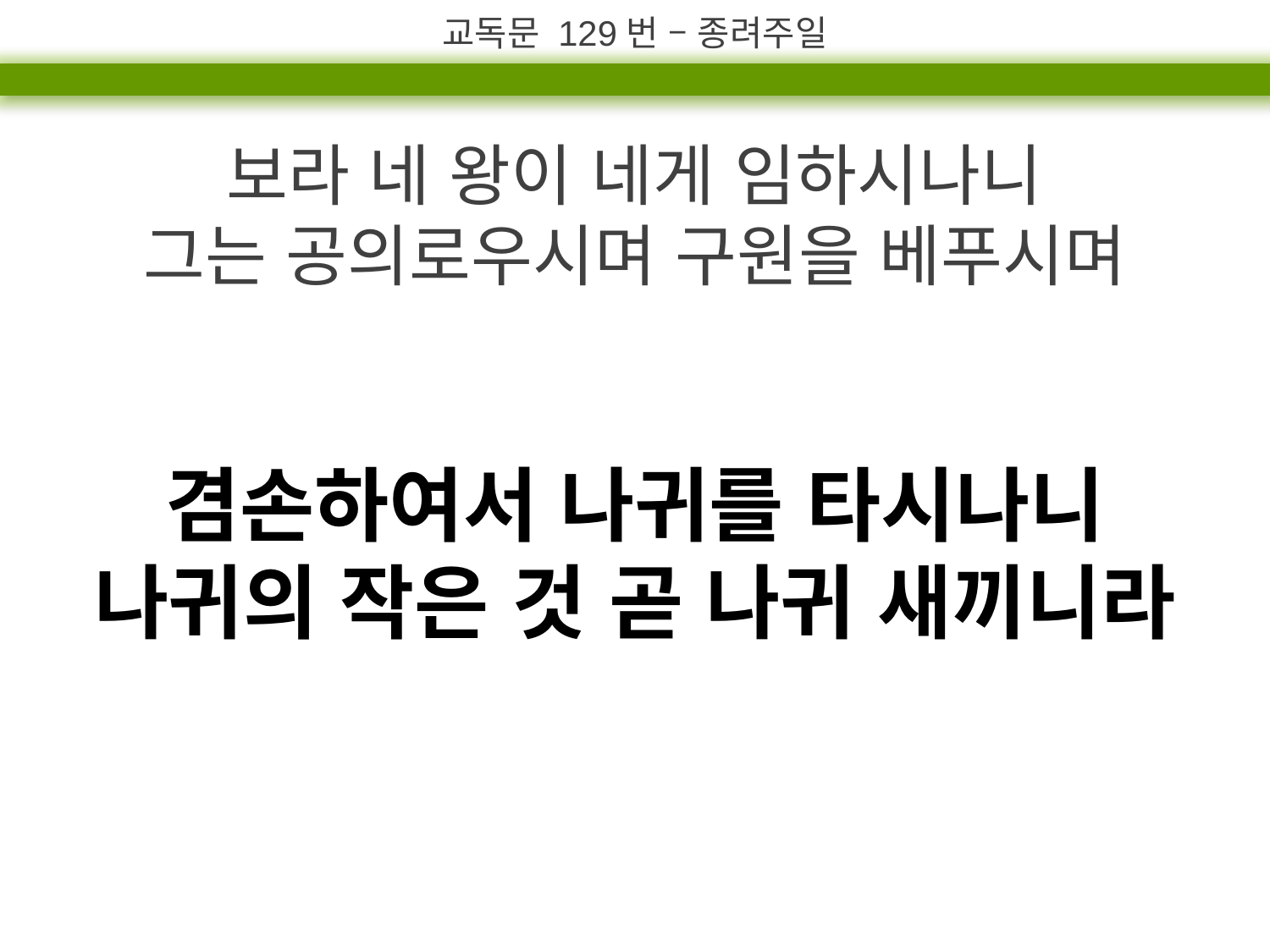

교독문 129번 – 종려주일

보라 네 왕이 네게 임하시나니
그는 공의로우시며 구원을 베푸시며
겸손하여서 나귀를 타시나니
나귀의 작은 것 곧 나귀 새끼니라